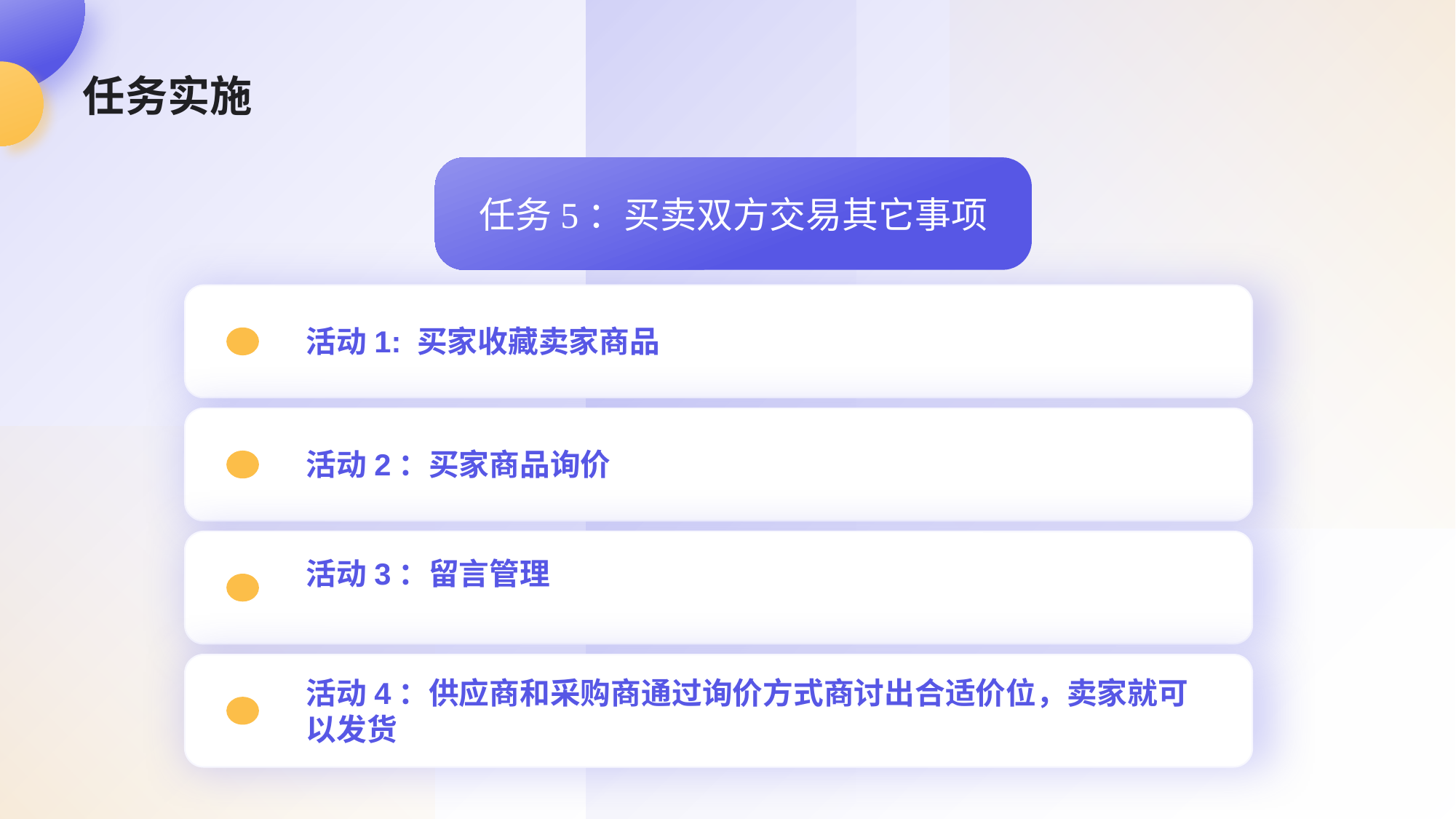

# 任务实施
任务5：买卖双方交易其它事项

活动1: 买家收藏卖家商品

活动2：买家商品询价

活动3：留言管理

活动4：供应商和采购商通过询价方式商讨出合适价位，卖家就可以发货

9